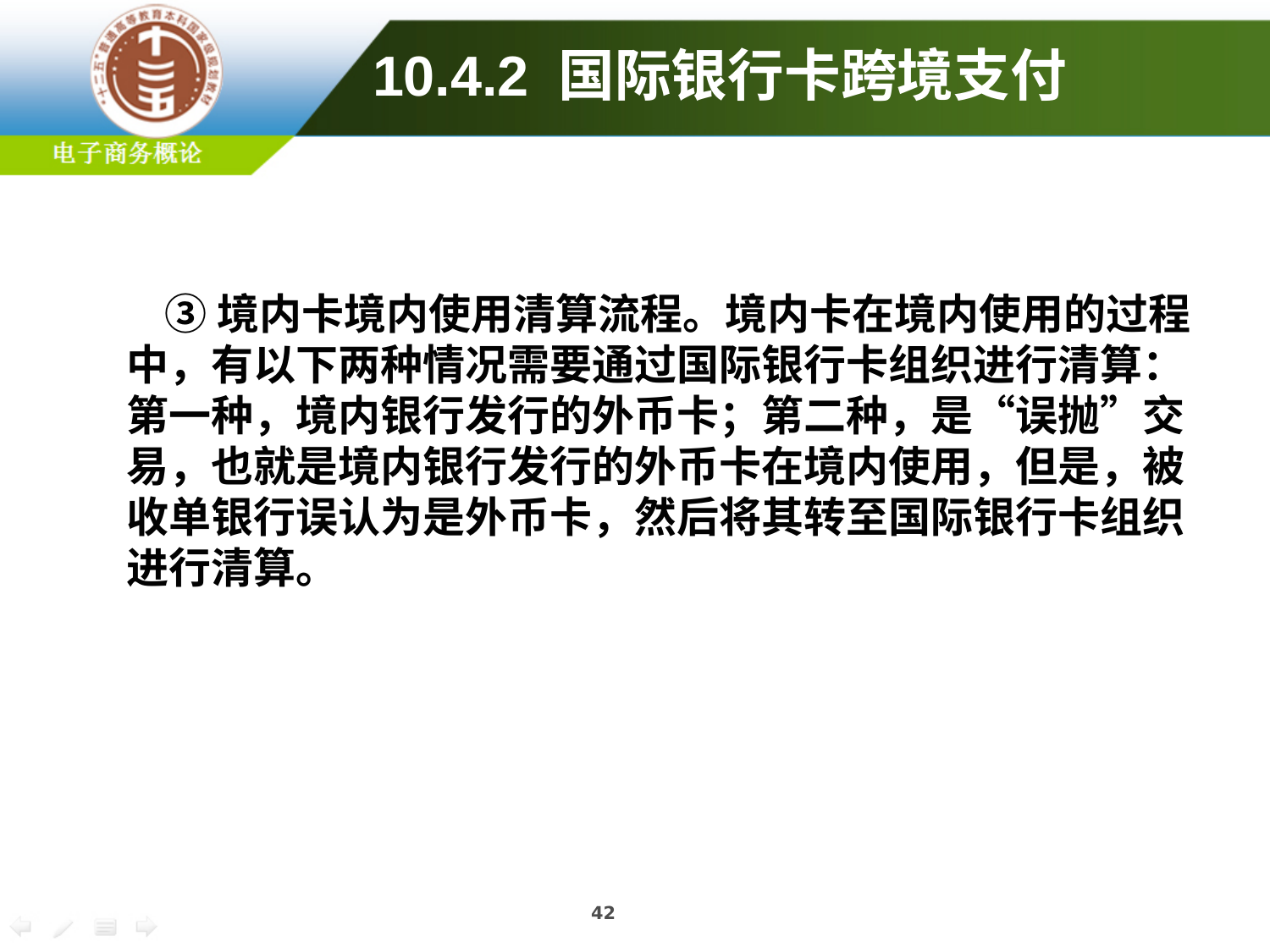

10.4.2 国际银行卡跨境支付

         ③境内卡境内使用清算流程。境内卡在境内使用的过程中，有以下两种情况需要通过国际银行卡组织进行清算：第一种，境内银行发行的外币卡；第二种，是“误抛”交易，也就是境内银行发行的外币卡在境内使用，但是，被收单银行误认为是外币卡，然后将其转至国际银行卡组织进行清算。

42